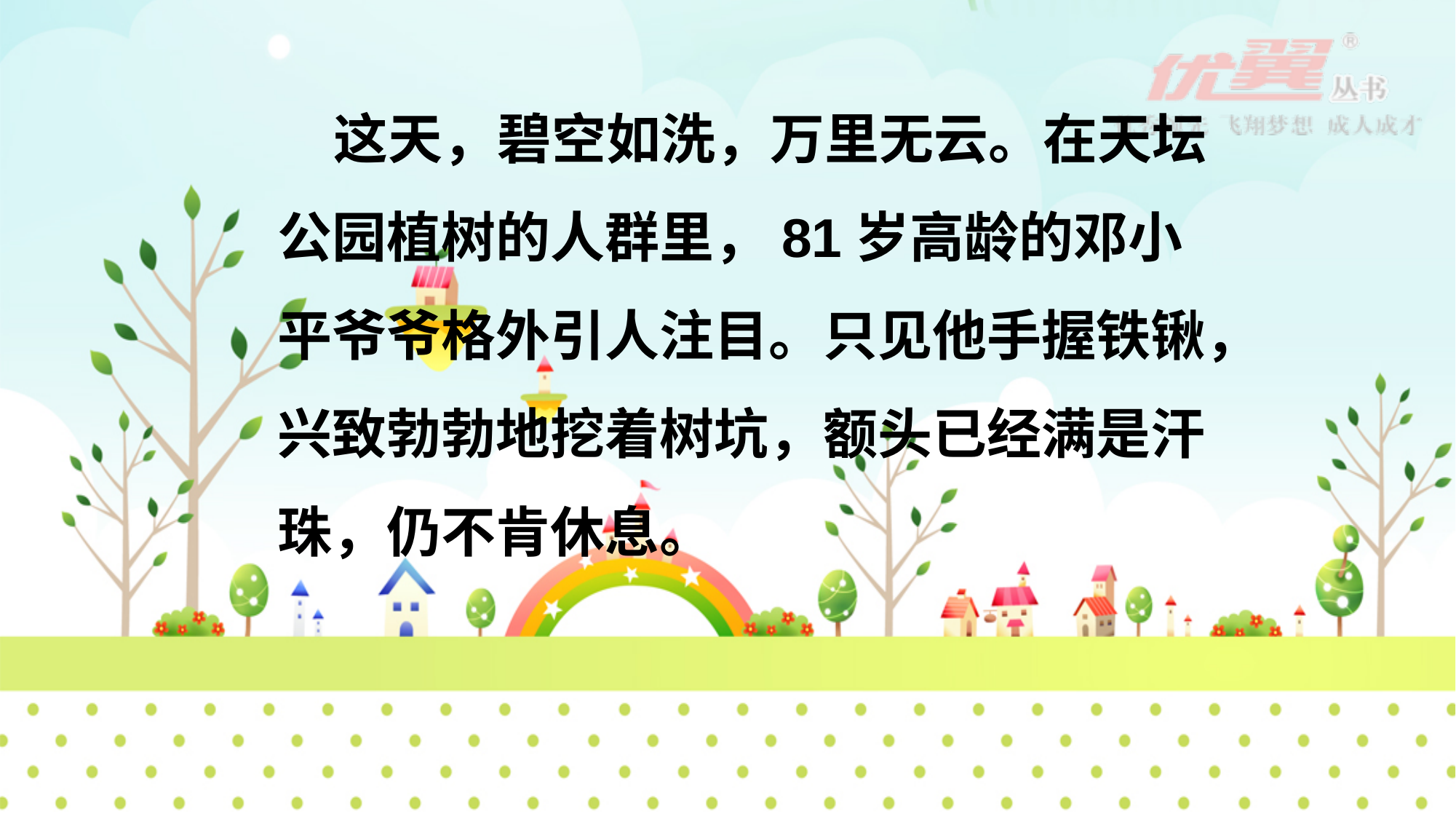

这天，碧空如洗，万里无云。在天坛公园植树的人群里，81岁高龄的邓小平爷爷格外引人注目。只见他手握铁锹，
兴致勃勃地挖着树坑，额头已经满是汗珠，仍不肯休息。